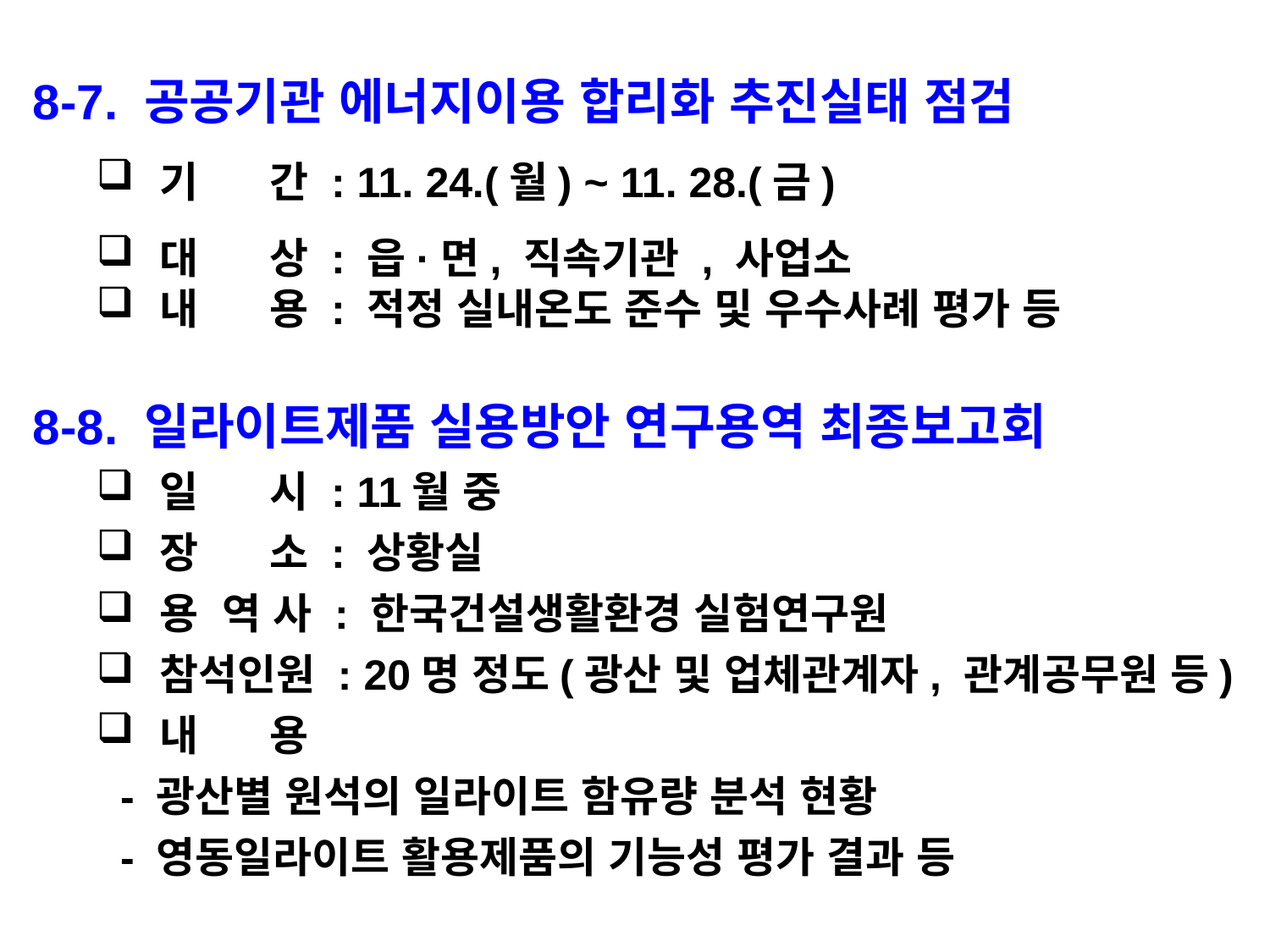

8-7. 공공기관 에너지이용 합리화 추진실태 점검
기      간 : 11. 24.(월) ~ 11. 28.(금)
대      상 : 읍·면, 직속기관 , 사업소
내      용 : 적정 실내온도 준수 및 우수사례 평가 등

8-8. 일라이트제품 실용방안 연구용역 최종보고회
일      시 : 11월 중
장      소 : 상황실
용  역 사 : 한국건설생활환경 실험연구원
참석인원 : 20명 정도(광산 및 업체관계자, 관계공무원 등)
내      용
  - 광산별 원석의 일라이트 함유량 분석 현황
  - 영동일라이트 활용제품의 기능성 평가 결과 등